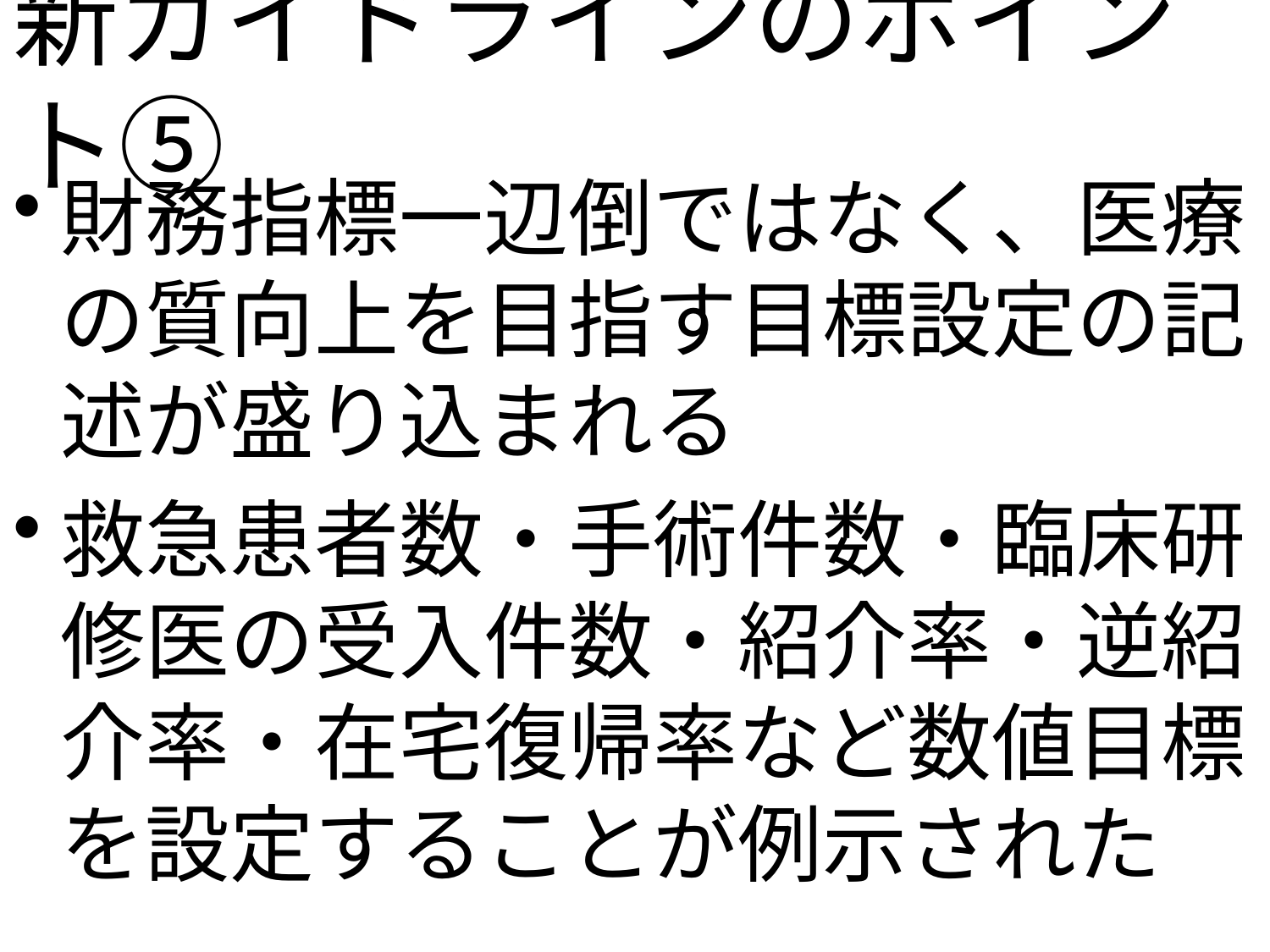

# 新ガイドラインのポイント⑤
財務指標一辺倒ではなく、医療の質向上を目指す目標設定の記述が盛り込まれる
救急患者数・手術件数・臨床研修医の受入件数・紹介率・逆紹介率・在宅復帰率など数値目標を設定することが例示された